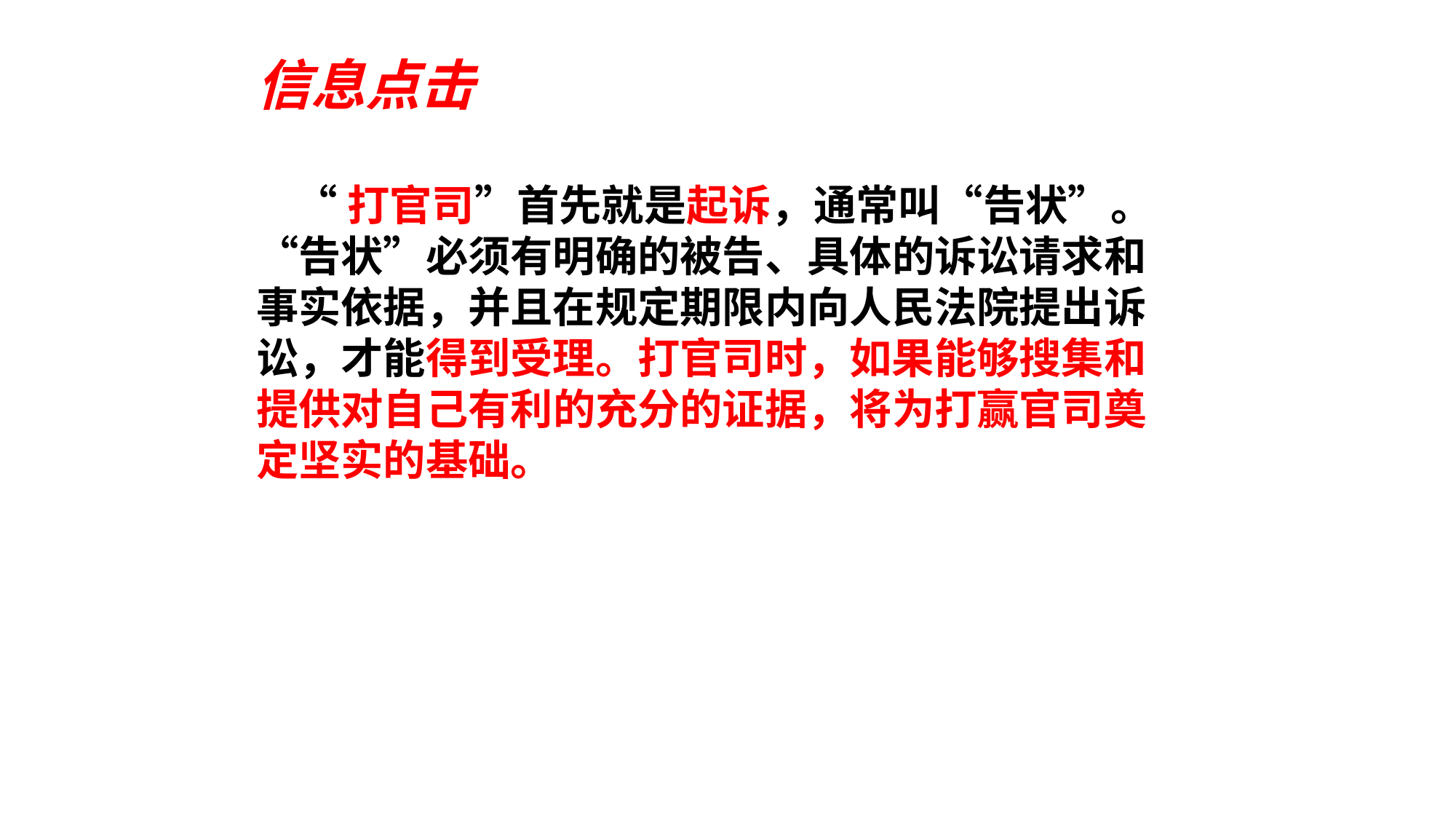

信息点击
    “打官司”首先就是起诉，通常叫“告状”。“告状”必须有明确的被告、具体的诉讼请求和事实依据，并且在规定期限内向人民法院提出诉讼，才能得到受理。打官司时，如果能够搜集和提供对自己有利的充分的证据，将为打赢官司奠定坚实的基础。